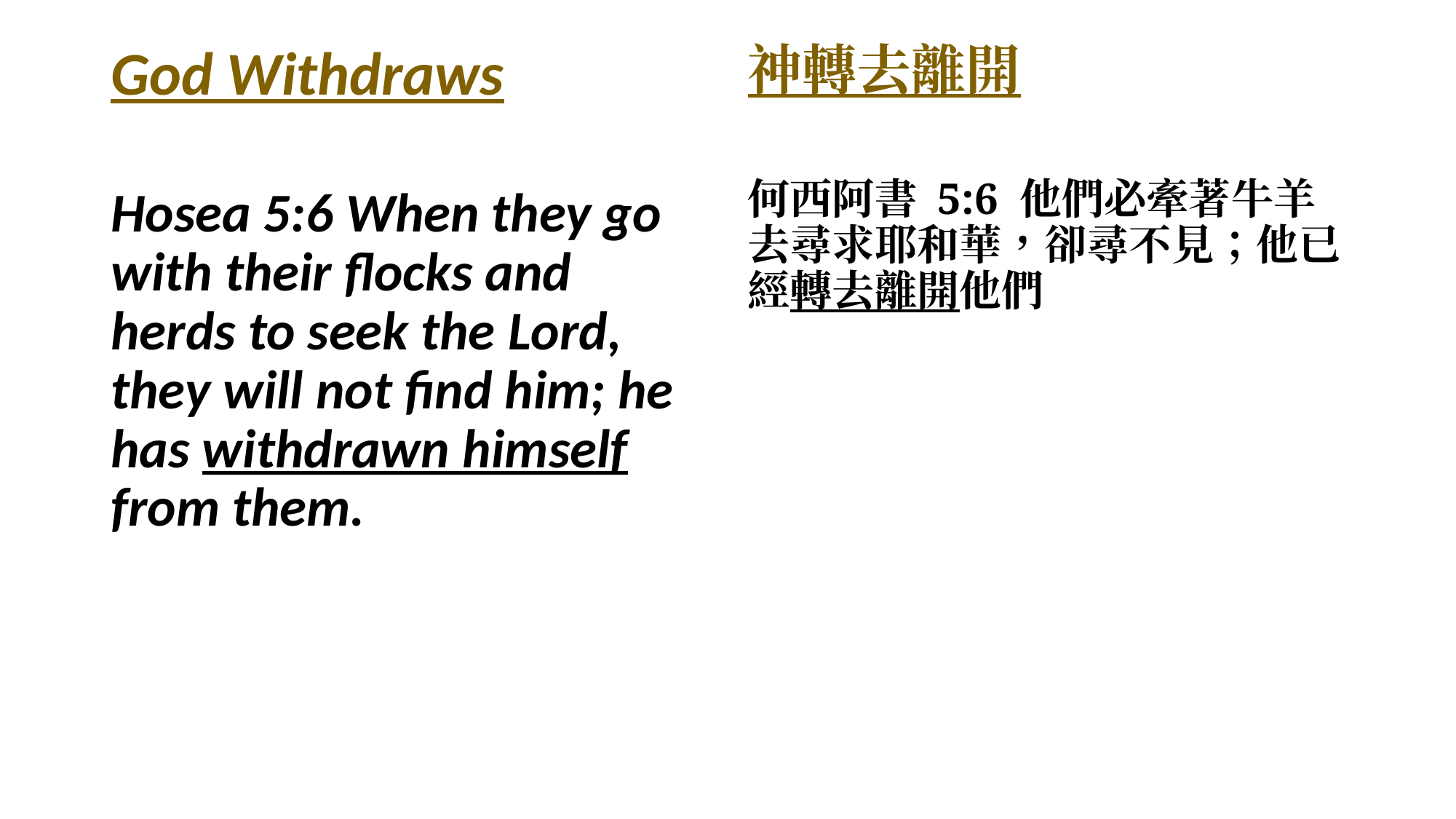

God Withdraws

Hosea 5:6 When they go with their flocks and herds to seek the Lord, they will not find him; he has withdrawn himself from them.

神轉去離開

何西阿書 5:6 他們必牽著牛羊去尋求耶和華，卻尋不見；他已經轉去離開他們